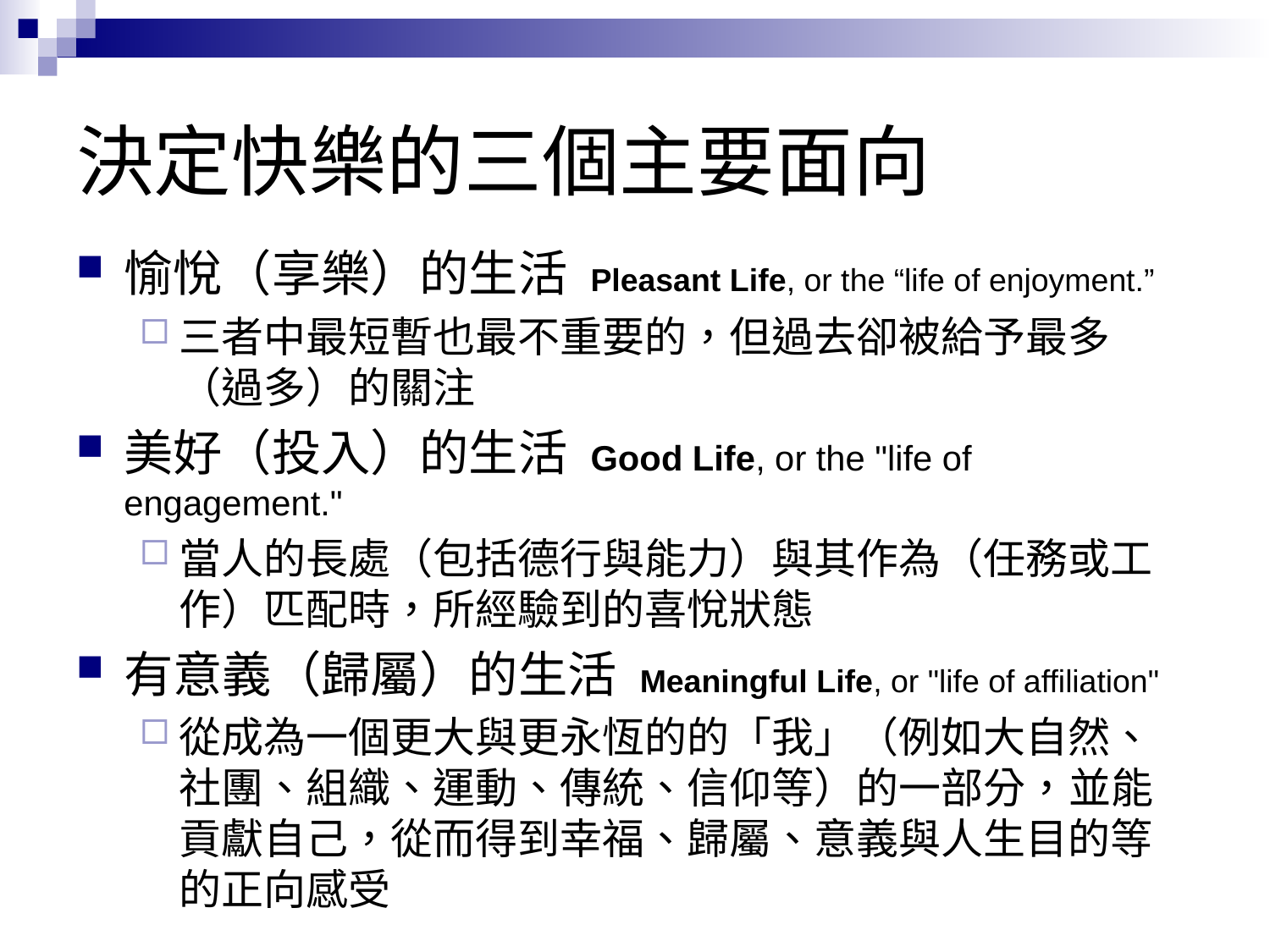

# 決定快樂的三個主要面向
愉悅（享樂）的生活 Pleasant Life, or the “life of enjoyment.”
三者中最短暫也最不重要的，但過去卻被給予最多（過多）的關注
美好（投入）的生活 Good Life, or the "life of engagement."
當人的長處（包括德行與能力）與其作為（任務或工作）匹配時，所經驗到的喜悅狀態
有意義（歸屬）的生活 Meaningful Life, or "life of affiliation"
從成為一個更大與更永恆的的「我」（例如大自然、社團、組織、運動、傳統、信仰等）的一部分，並能貢獻自己，從而得到幸福、歸屬、意義與人生目的等的正向感受